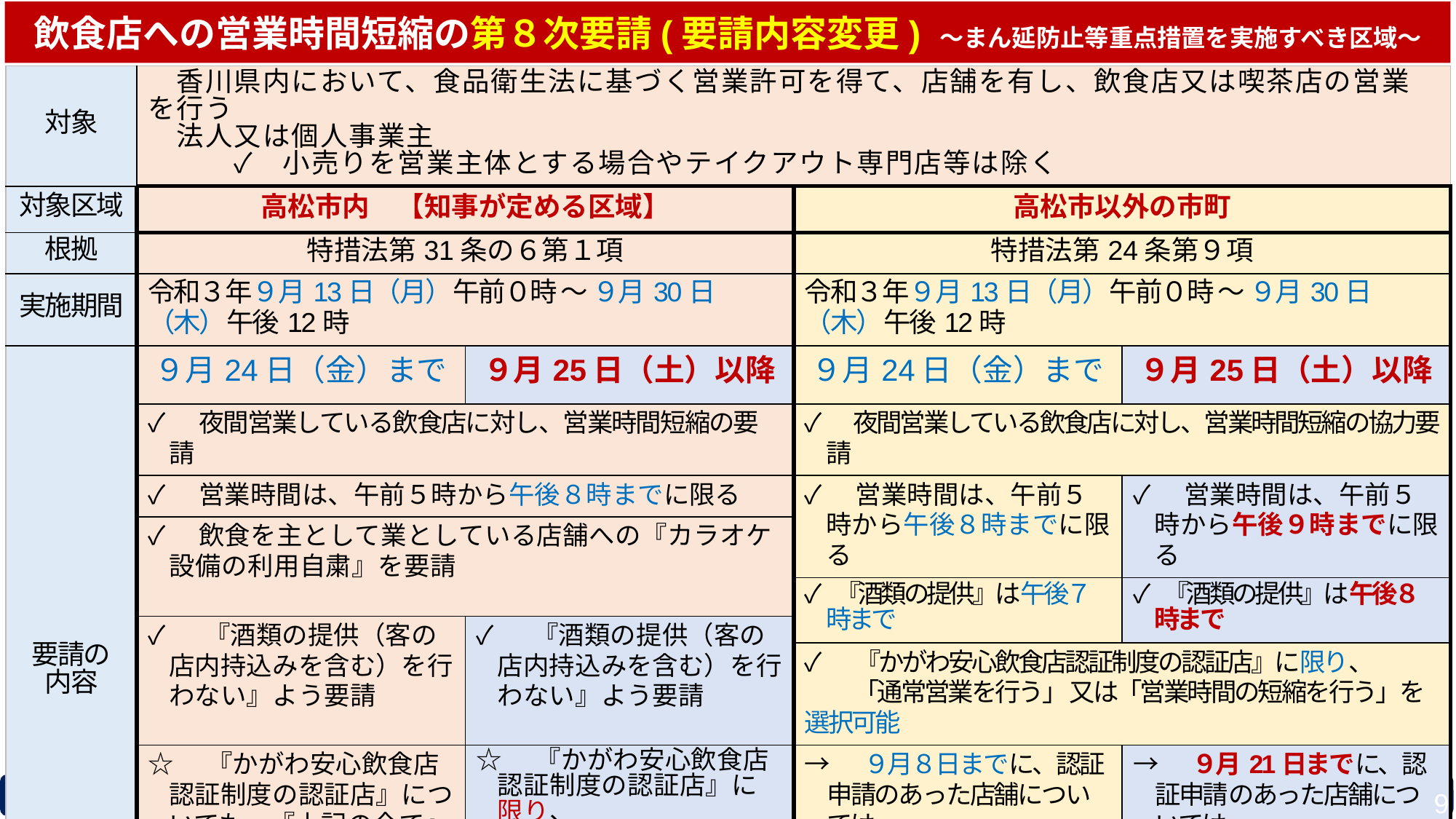

飲食店への営業時間短縮の第８次要請(要請内容変更) ～まん延防止等重点措置を実施すべき区域～
| 対象 | 香川県内において、食品衛生法に基づく営業許可を得て、店舗を有し、飲食店又は喫茶店の営業を行う 　法人又は個人事業主　　　 　　　✓　小売りを営業主体とする場合やテイクアウト専門店等は除く |  |  |  |
| --- | --- | --- | --- | --- |
| 対象区域 | 高松市内　【知事が定める区域】 |  | 高松市以外の市町 |  |
| 根拠 | 特措法第31条の６第１項 |  | 特措法第24条第９項 |  |
| 実施期間 | 令和３年９月13日（月）午前０時 ～ ９月30日（木）午後12時 |  | 令和３年９月13日（月）午前０時 ～ ９月30日（木）午後12時 |  |
| 要請の 内容 | ９月24日（金）まで | ９月25日（土）以降 | ９月24日（金）まで | ９月25日（土）以降 |
|  | ✓　夜間営業している飲食店に対し、営業時間短縮の要請 |  | ✓　夜間営業している飲食店に対し、営業時間短縮の協力要請 |  |
|  | ✓　営業時間は、午前５時から午後８時までに限る |  | ✓　営業時間は、午前５時から午後８時までに限る | ✓　営業時間は、午前５時から午後９時までに限る |
|  | ✓　飲食を主として業としている店舗への『カラオケ設備の利用自粛』を要請 |  |  |  |
|  |  |  | ✓ 『酒類の提供』は午後７時まで | ✓ 『酒類の提供』は午後８時まで |
|  | ✓　 『酒類の提供（客の店内持込みを含む）を行わない』よう要請 | ✓　 『酒類の提供（客の店内持込みを含む）を行わない』よう要請 |  |  |
|  |  |  | ✓　『かがわ安心飲食店認証制度の認証店』に限り、 　　「通常営業を行う」 又は「営業時間の短縮を行う」を選択可能 |  |
|  | ☆　『かがわ安心飲食店認証制度の認証店』についても、『上記の全て』において同様の取扱いとする。 | ☆　『かがわ安心飲食店認証制度の認証店』に限り、 　 １グループ４人以内又は同居家族のみの利用の場合は、『酒類の提供』を午後７時半まで可能とする。 | →　９月８日までに、認証申請のあった店舗については、 　 認証申請中として認証店と同様、選択制を可能とする 　（申請を取り下げた場合を除く） | →　９月21日までに、認証申請のあった店舗については、 　 認証申請中として認証店と同様、選択制を可能とする 　（申請を取り下げた場合を除く） |
飲食店を経営されている皆様には、長期間の要請となり、ご迷惑をおかけしますが、ご理解とご協力をお願いいたします。
9